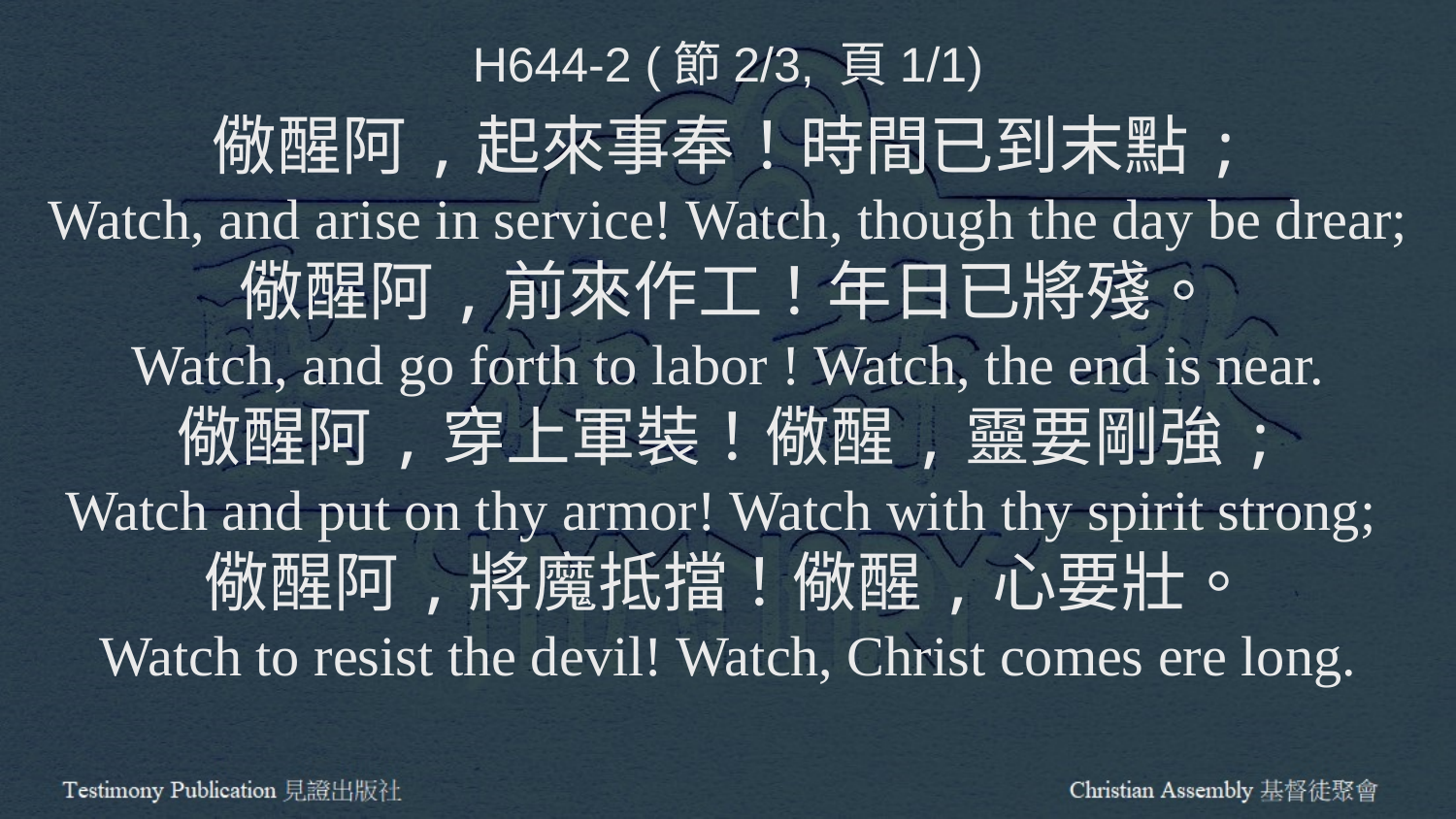

H644-2 (節2/3, 頁1/1)
儆醒阿,起來事奉！時間已到末點;
Watch, and arise in service! Watch, though the day be drear;
儆醒阿,前來作工！年日已將殘。
Watch, and go forth to labor ! Watch, the end is near.
儆醒阿,穿上軍裝！儆醒,靈要剛強;
Watch and put on thy armor! Watch with thy spirit strong;
儆醒阿,將魔抵擋！儆醒,心要壯。
Watch to resist the devil! Watch, Christ comes ere long.